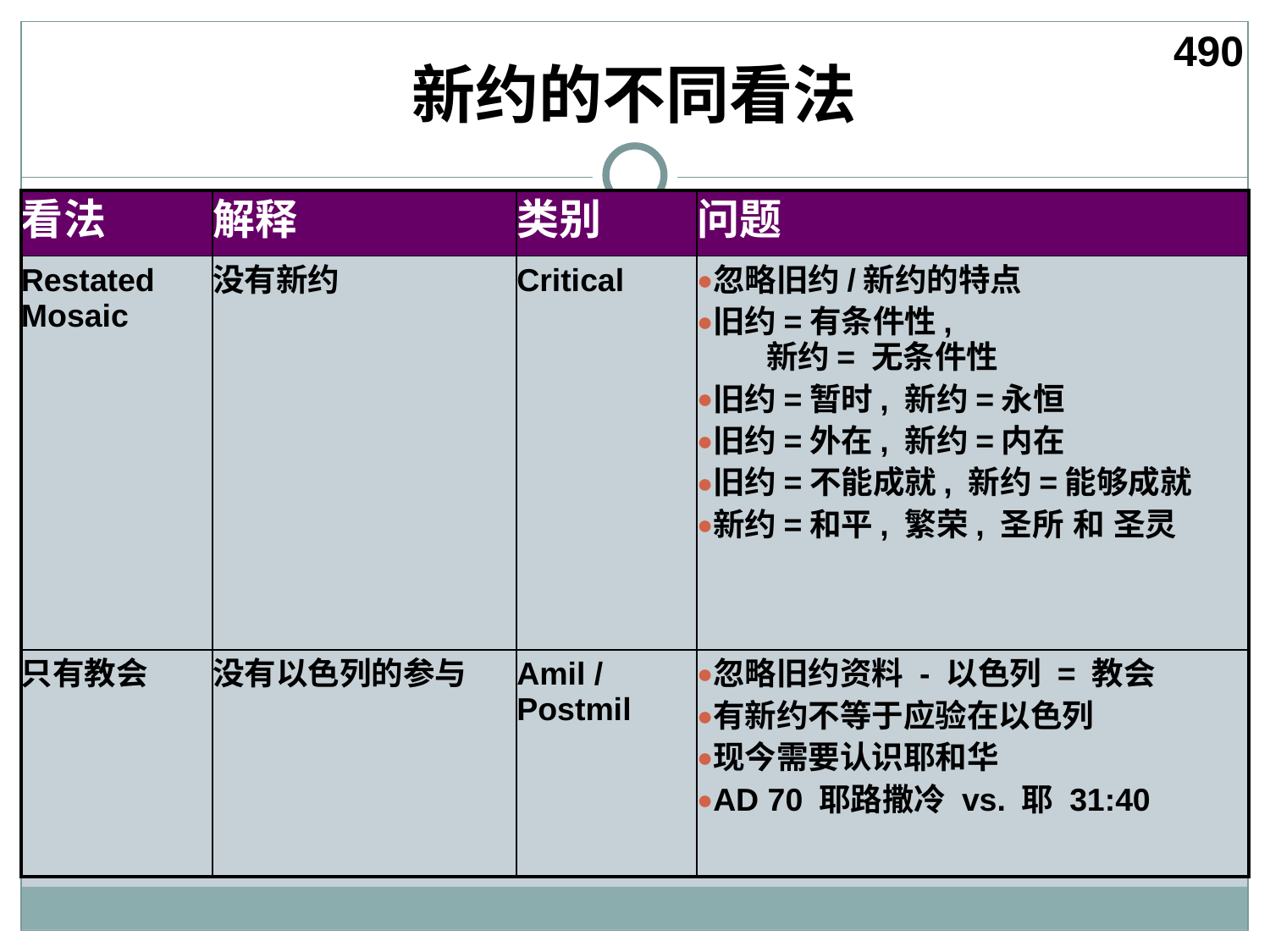

490
# 新约的不同看法
| 看法 | 解释 | 类别 | 问题 |
| --- | --- | --- | --- |
| Restated Mosaic | 没有新约 | Critical | 忽略旧约/新约的特点 旧约=有条件性, 新约= 无条件性 旧约=暂时, 新约=永恒 旧约=外在, 新约=内在 旧约=不能成就, 新约=能够成就 新约=和平, 繁荣, 圣所 和 圣灵 |
| 只有教会 | 没有以色列的参与 | Amil / Postmil | 忽略旧约资料 - 以色列 = 教会 有新约不等于应验在以色列 现今需要认识耶和华 AD 70 耶路撒冷 vs. 耶 31:40 |